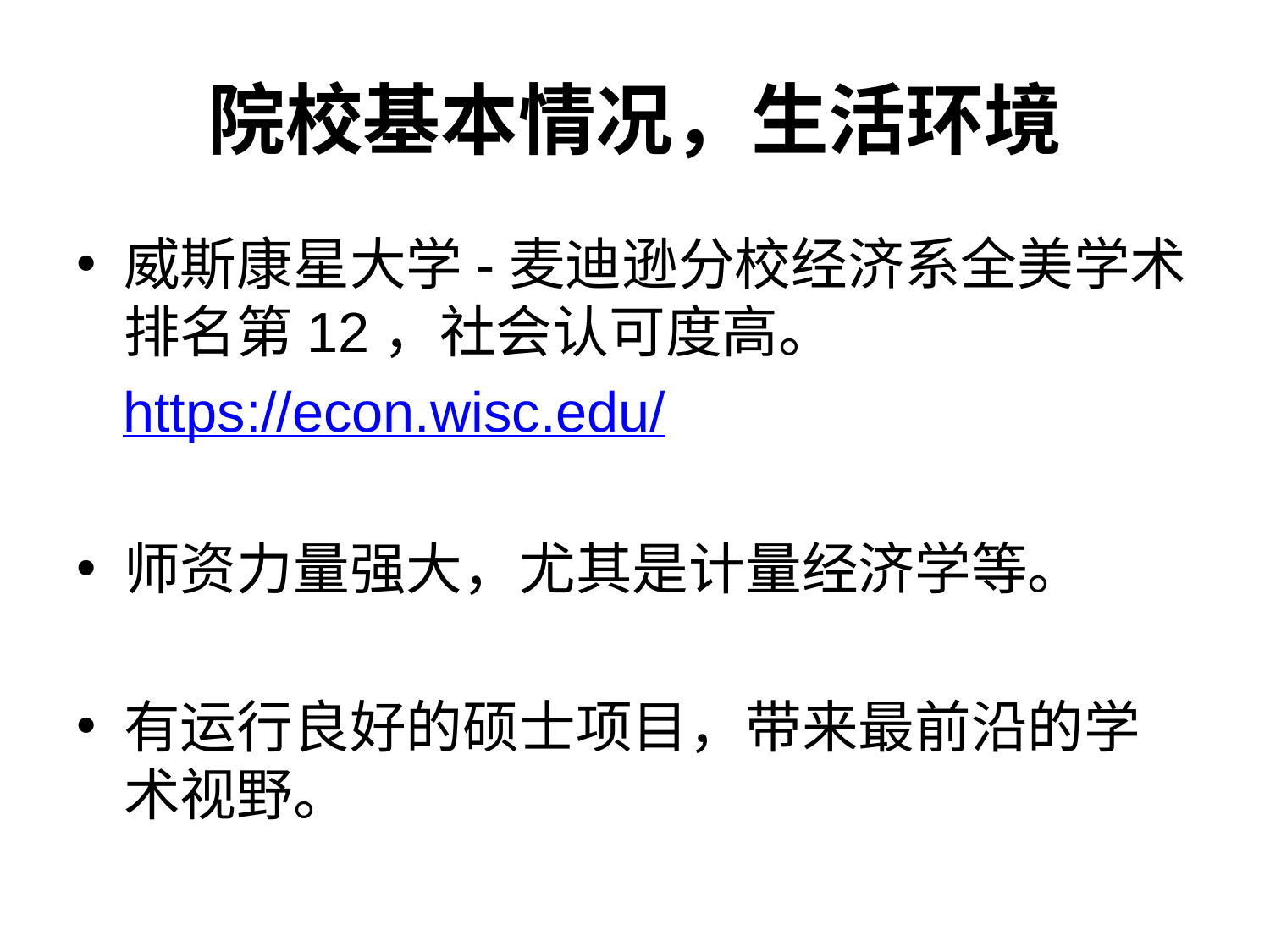

# 院校基本情况，生活环境
威斯康星大学-麦迪逊分校经济系全美学术排名第12，社会认可度高。
   https://econ.wisc.edu/

师资力量强大，尤其是计量经济学等。

有运行良好的硕士项目，带来最前沿的学术视野。